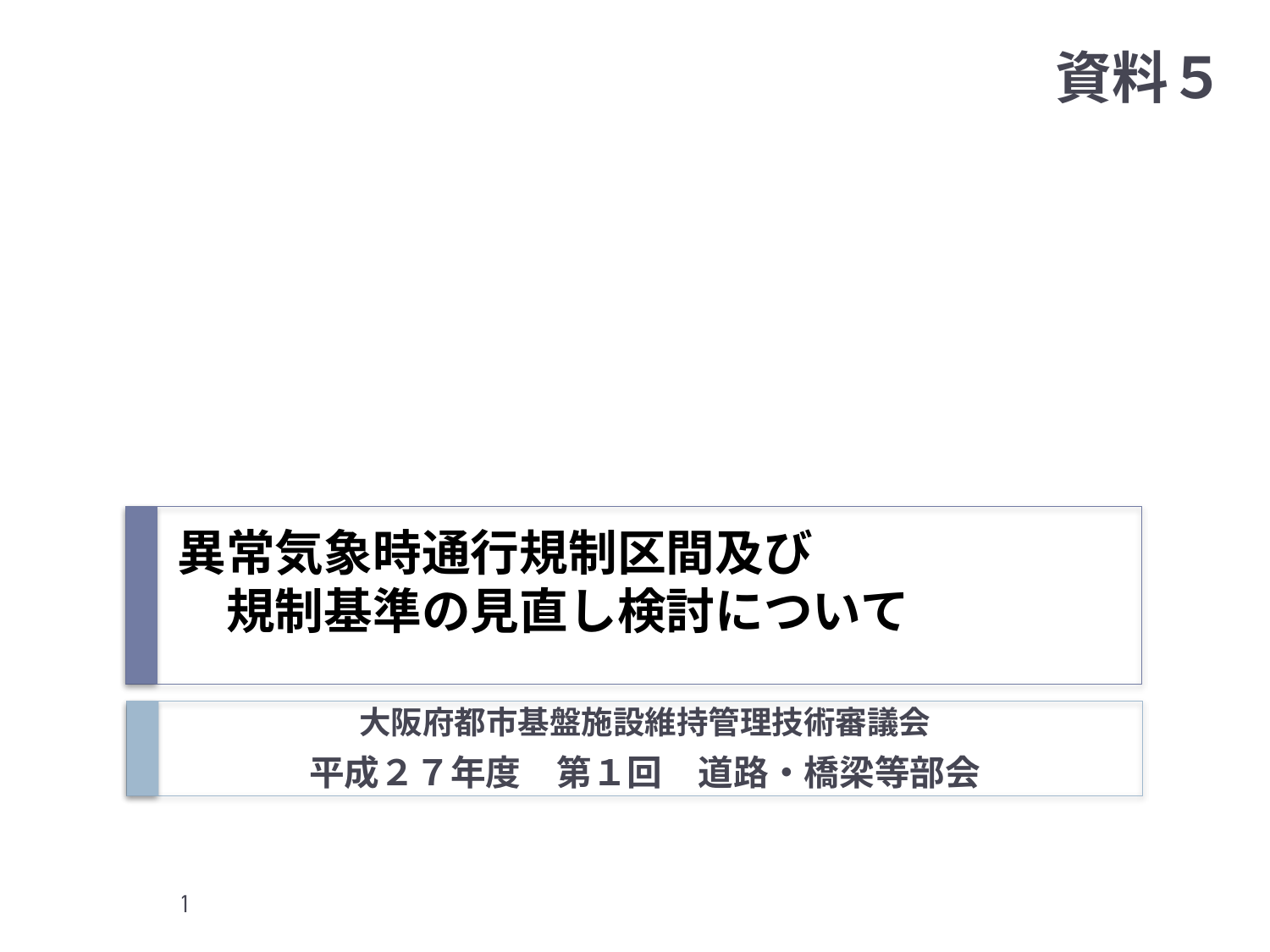

資料５
# 異常気象時通行規制区間及び 　規制基準の見直し検討について
大阪府都市基盤施設維持管理技術審議会
平成２７年度　第１回　道路・橋梁等部会
1